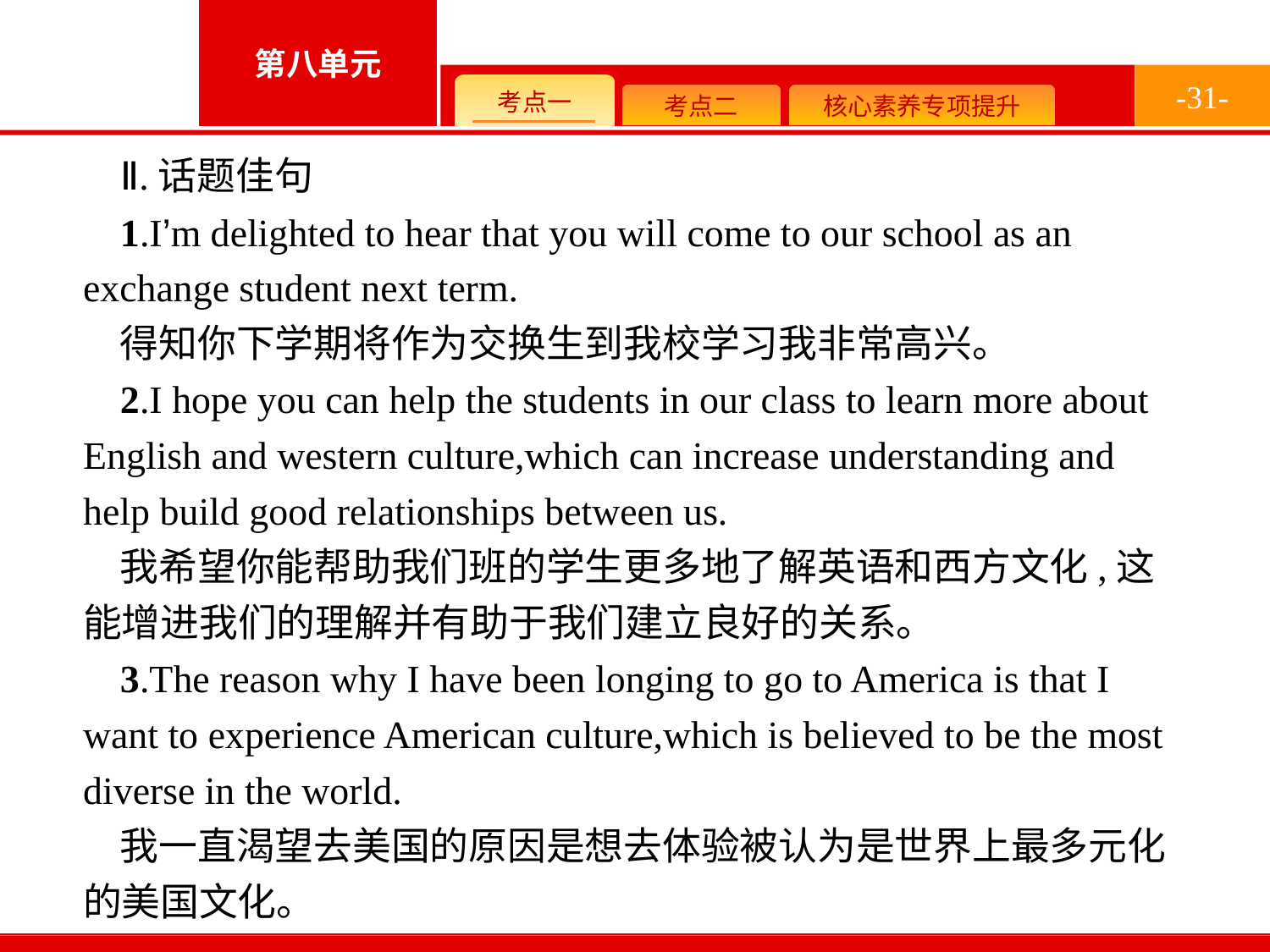

-31-
Ⅱ.话题佳句
1.I’m delighted to hear that you will come to our school as an exchange student next term.
得知你下学期将作为交换生到我校学习我非常高兴。
2.I hope you can help the students in our class to learn more about English and western culture,which can increase understanding and help build good relationships between us.
我希望你能帮助我们班的学生更多地了解英语和西方文化,这能增进我们的理解并有助于我们建立良好的关系。
3.The reason why I have been longing to go to America is that I want to experience American culture,which is believed to be the most diverse in the world.
我一直渴望去美国的原因是想去体验被认为是世界上最多元化的美国文化。